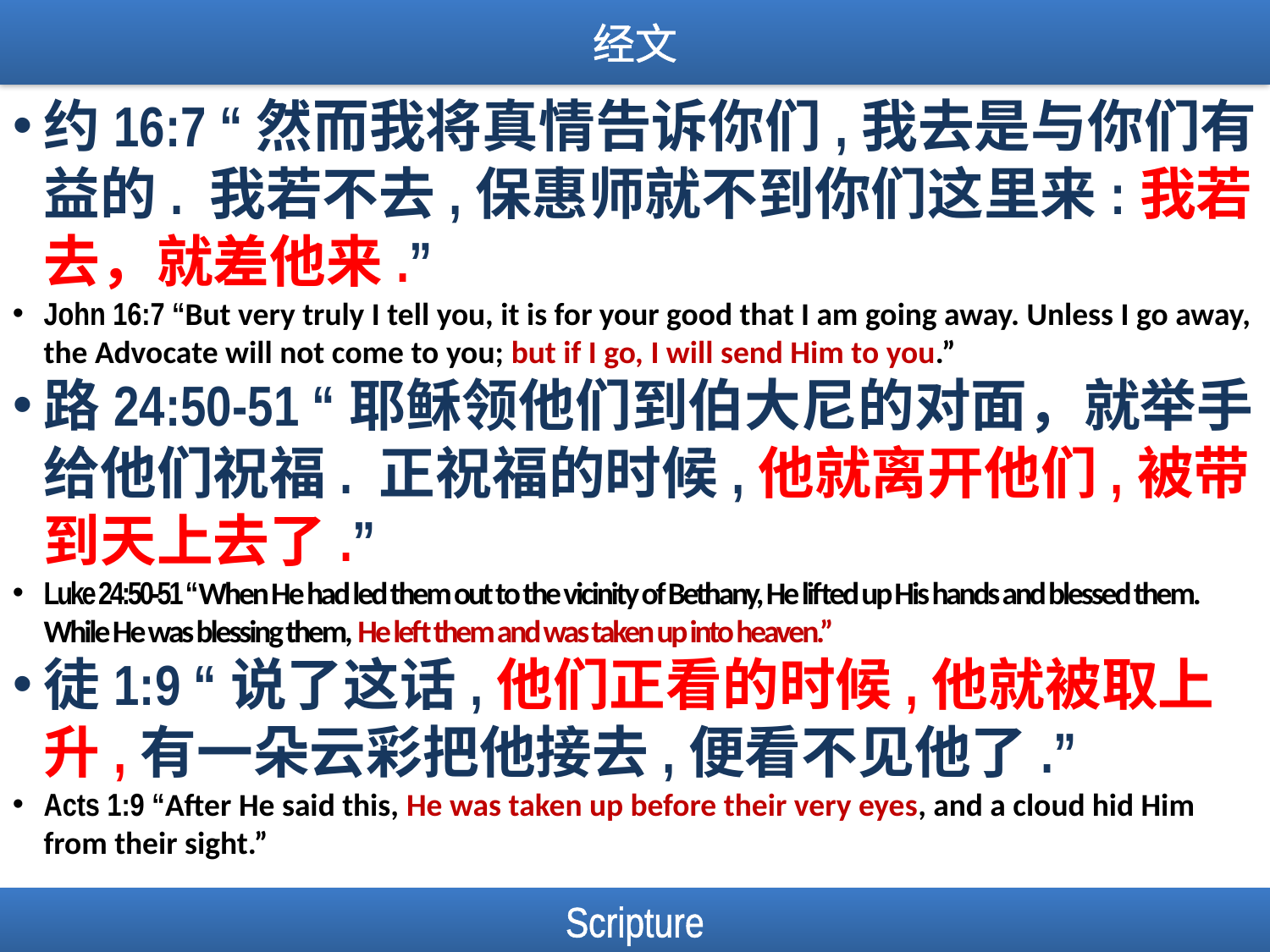

经文
约16:7 “然而我将真情告诉你们,我去是与你们有益的. 我若不去,保惠师就不到你们这里来:我若去，就差他来.”
John 16:7 “But very truly I tell you, it is for your good that I am going away. Unless I go away, the Advocate will not come to you; but if I go, I will send Him to you.”
路24:50-51 “耶稣领他们到伯大尼的对面，就举手给他们祝福. 正祝福的时候,他就离开他们,被带到天上去了.”
Luke 24:50-51 “When He had led them out to the vicinity of Bethany, He lifted up His hands and blessed them. While He was blessing them, He left them and was taken up into heaven.”
徒1:9 “说了这话,他们正看的时候,他就被取上升,有一朵云彩把他接去,便看不见他了.”
Acts 1:9 “After He said this, He was taken up before their very eyes, and a cloud hid Him from their sight.”
Scripture